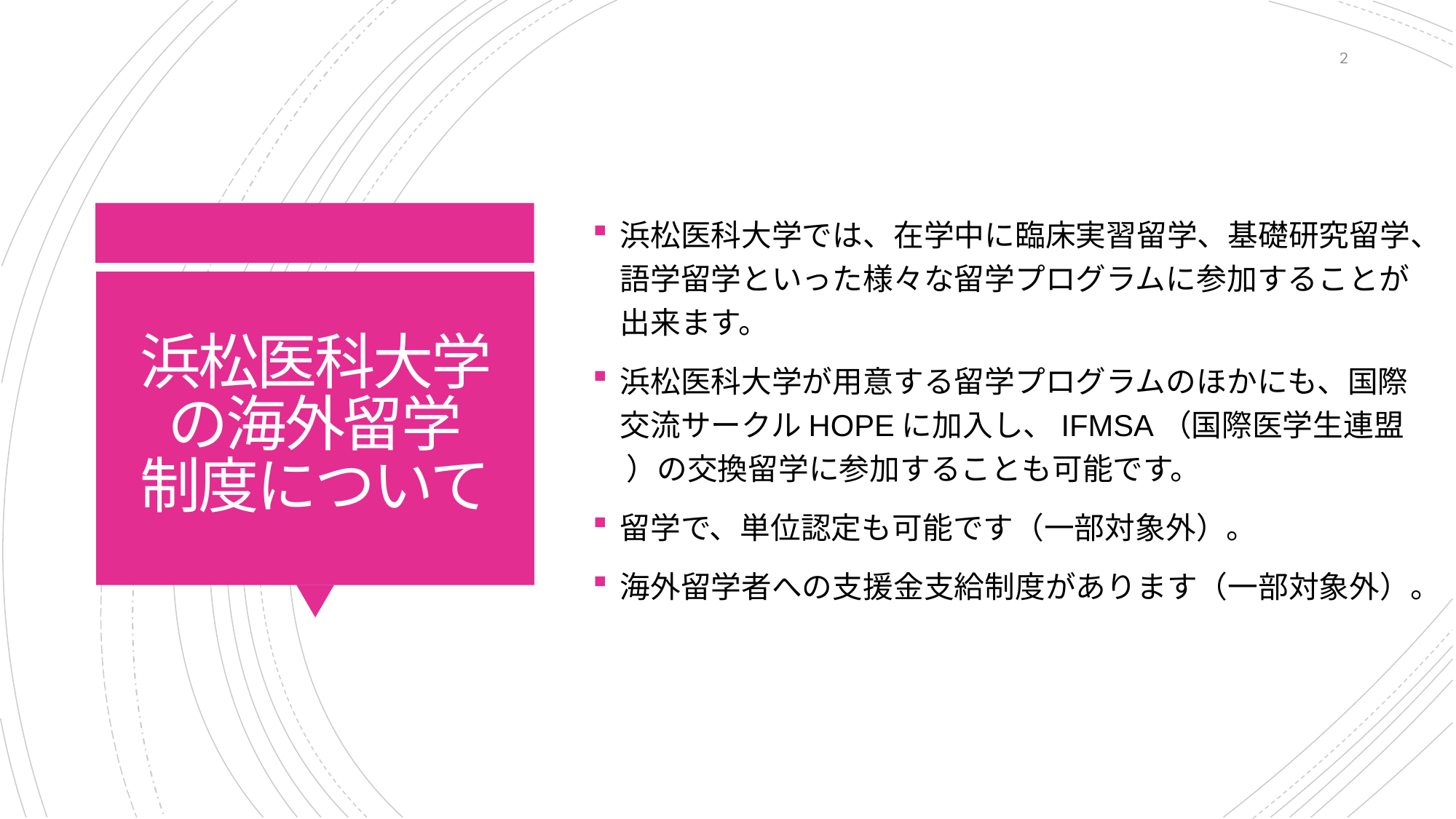

2
浜松医科大学では、在学中に臨床実習留学、基礎研究留学、語学留学といった様々な留学プログラムに参加することが出来ます。
浜松医科大学が用意する留学プログラムのほかにも、国際交流サークルHOPEに加入し、IFMSA（国際医学生連盟 ）の交換留学に参加することも可能です。
留学で、単位認定も可能です（一部対象外）。
海外留学者への支援金支給制度があります（一部対象外）。
# 浜松医科大学の海外留学 制度について